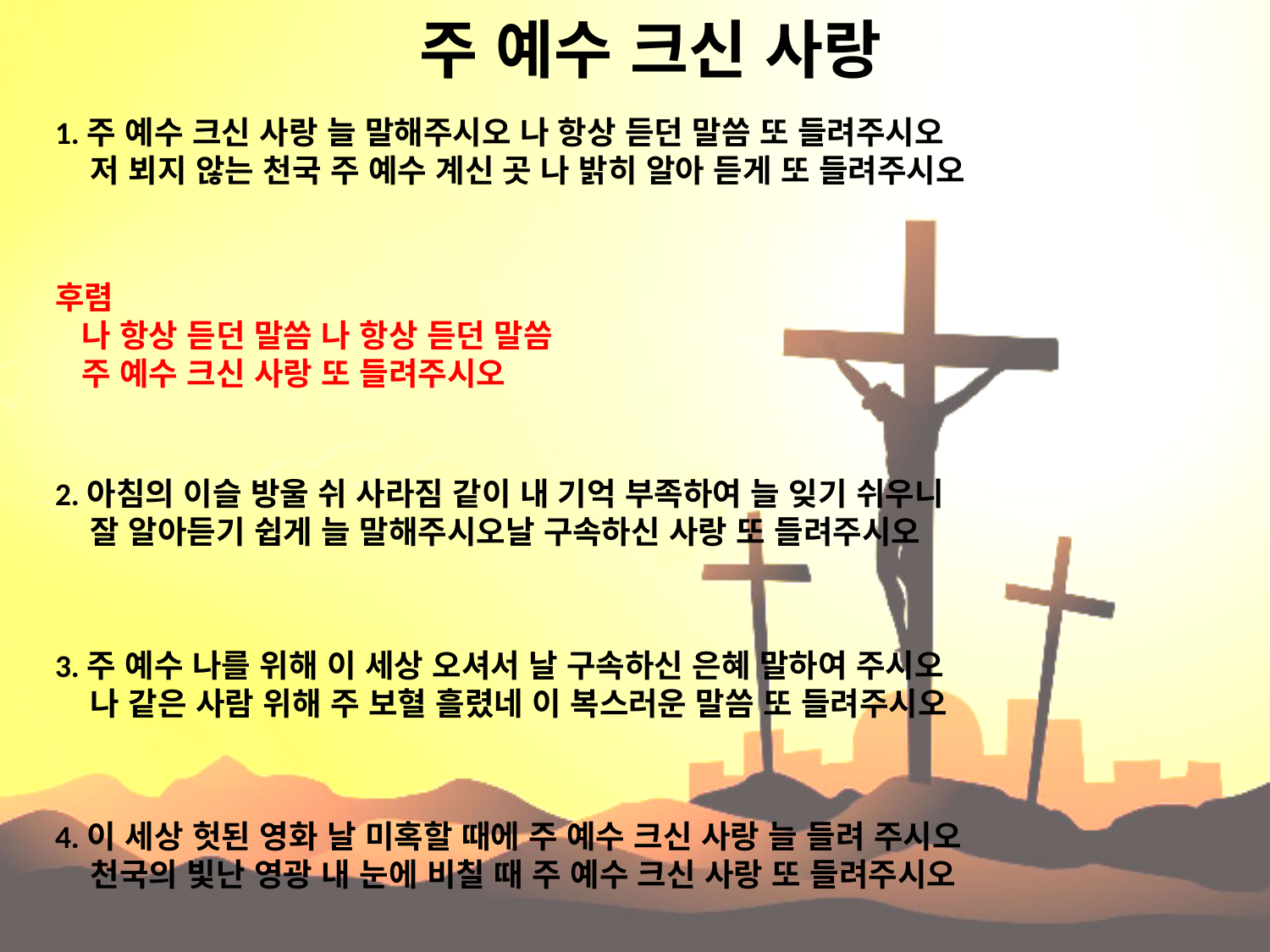

# 주 예수 크신 사랑
1.주 예수 크신 사랑 늘 말해주시오 나 항상 듣던 말씀 또 들려주시오
    저 뵈지 않는 천국 주 예수 계신 곳 나 밝히 알아 듣게 또 들려주시오

후렴
   나 항상 듣던 말씀 나 항상 듣던 말씀
   주 예수 크신 사랑 또 들려주시오
2.아침의 이슬 방울 쉬 사라짐 같이 내 기억 부족하여 늘 잊기 쉬우니
    잘 알아듣기 쉽게 늘 말해주시오날 구속하신 사랑 또 들려주시오

3.주 예수 나를 위해 이 세상 오셔서 날 구속하신 은혜 말하여 주시오
    나 같은 사람 위해 주 보혈 흘렸네 이 복스러운 말씀 또 들려주시오

4.이 세상 헛된 영화 날 미혹할 때에 주 예수 크신 사랑 늘 들려 주시오
    천국의 빛난 영광 내 눈에 비칠 때 주 예수 크신 사랑 또 들려주시오